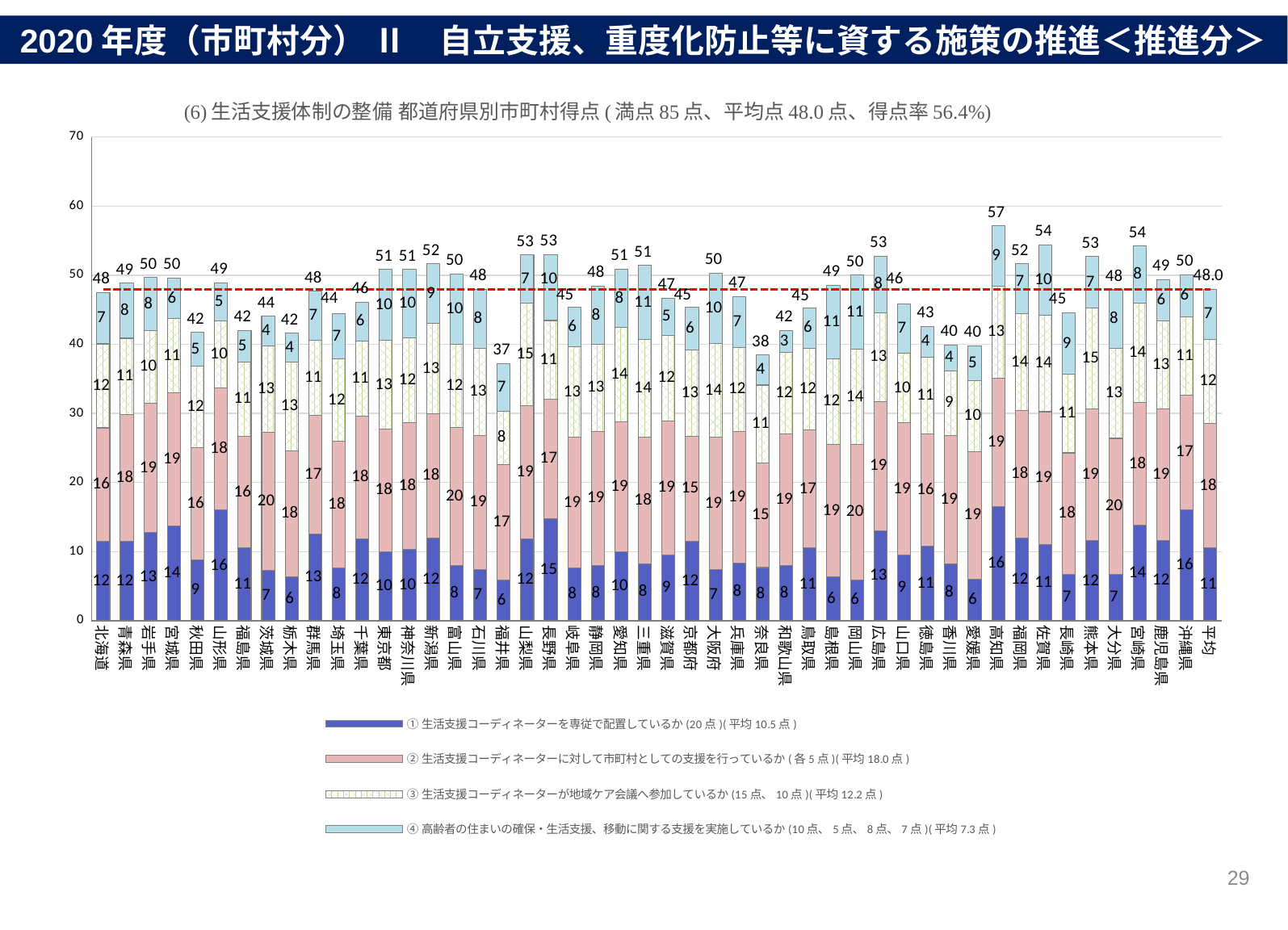

2020年度（市町村分） Ⅱ　自立支援、重度化防止等に資する施策の推進＜推進分＞

### Chart

| Category | ①生活支援コーディネーターを専従で配置しているか(20点)(平均10.5点) | ②生活支援コーディネーターに対して市町村としての支援を行っているか(各5点)(平均18.0点) | ③生活支援コーディネーターが地域ケア会議へ参加しているか(15点、10点)(平均12.2点) | ④高齢者の住まいの確保・生活支援、移動に関する支援を実施しているか(10点、5点、8点、7点)(平均7.3点) | 合計 | 平均 |
|---|---|---|---|---|---|---|
| 北海道 | 11.508379888268156 | 16.39664804469274 | 12.150837988826815 | 7.4692737430167595 | 47.52513966480447 | 47.98047099368179 |
| 青森県 | 11.5 | 18.375 | 11.0 | 7.95 | 48.825 | 47.98047099368179 |
| 岩手県 | 12.727272727272727 | 18.78787878787879 | 10.454545454545455 | 7.696969696969697 | 49.666666666666664 | 47.98047099368179 |
| 宮城県 | 13.714285714285714 | 19.285714285714285 | 10.714285714285714 | 5.857142857142857 | 49.57142857142857 | 47.98047099368179 |
| 秋田県 | 8.8 | 16.2 | 11.8 | 4.92 | 41.72 | 47.98047099368179 |
| 山形県 | 16.0 | 17.714285714285715 | 9.714285714285714 | 5.428571428571429 | 48.85714285714286 | 47.98047099368179 |
| 福島県 | 10.508474576271187 | 16.1864406779661 | 10.76271186440678 | 4.52542372881356 | 41.983050847457626 | 47.98047099368179 |
| 茨城県 | 7.2727272727272725 | 20.0 | 12.5 | 4.295454545454546 | 44.06818181818182 | 47.98047099368179 |
| 栃木県 | 6.4 | 18.2 | 12.8 | 4.2 | 41.60000000000001 | 47.98047099368179 |
| 群馬県 | 12.571428571428571 | 17.142857142857142 | 10.857142857142858 | 7.114285714285714 | 47.68571428571428 | 47.98047099368179 |
| 埼玉県 | 7.619047619047619 | 18.333333333333332 | 11.904761904761905 | 6.5396825396825395 | 44.39682539682539 | 47.98047099368179 |
| 千葉県 | 11.851851851851851 | 17.77777777777778 | 10.833333333333334 | 5.62962962962963 | 46.092592592592595 | 47.98047099368179 |
| 東京都 | 10.0 | 17.741935483870968 | 12.82258064516129 | 10.274193548387096 | 50.83870967741935 | 47.98047099368179 |
| 神奈川県 | 10.303030303030303 | 18.333333333333332 | 12.272727272727273 | 9.909090909090908 | 50.81818181818181 | 47.98047099368179 |
| 新潟県 | 12.0 | 18.0 | 13.0 | 8.633333333333333 | 51.63333333333333 | 47.98047099368179 |
| 富山県 | 8.0 | 20.0 | 12.0 | 10.2 | 50.2 | 47.98047099368179 |
| 石川県 | 7.368421052631579 | 19.473684210526315 | 12.631578947368421 | 8.473684210526315 | 47.94736842105263 | 47.98047099368179 |
| 福井県 | 5.882352941176471 | 16.764705882352942 | 7.647058823529412 | 6.9411764705882355 | 37.23529411764706 | 47.98047099368179 |
| 山梨県 | 11.851851851851851 | 19.25925925925926 | 14.814814814814815 | 7.0 | 52.925925925925924 | 47.98047099368179 |
| 長野県 | 14.805194805194805 | 17.207792207792206 | 11.428571428571429 | 9.571428571428571 | 53.01298701298701 | 47.98047099368179 |
| 岐阜県 | 7.619047619047619 | 18.928571428571427 | 13.095238095238095 | 5.738095238095238 | 45.38095238095238 | 47.98047099368179 |
| 静岡県 | 8.0 | 19.428571428571427 | 12.571428571428571 | 8.4 | 48.4 | 47.98047099368179 |
| 愛知県 | 10.0 | 18.796296296296298 | 13.61111111111111 | 8.481481481481481 | 50.888888888888886 | 47.98047099368179 |
| 三重県 | 8.275862068965518 | 18.275862068965516 | 14.137931034482758 | 10.724137931034482 | 51.41379310344828 | 47.98047099368179 |
| 滋賀県 | 9.473684210526315 | 19.473684210526315 | 12.368421052631579 | 5.368421052631579 | 46.68421052631578 | 47.98047099368179 |
| 京都府 | 11.538461538461538 | 15.192307692307692 | 12.5 | 6.115384615384615 | 45.34615384615384 | 47.98047099368179 |
| 大阪府 | 7.441860465116279 | 19.069767441860463 | 13.604651162790697 | 10.162790697674419 | 50.279069767441854 | 47.98047099368179 |
| 兵庫県 | 8.292682926829269 | 19.146341463414632 | 12.073170731707316 | 7.390243902439025 | 46.90243902439024 | 47.98047099368179 |
| 奈良県 | 7.6923076923076925 | 15.128205128205128 | 11.282051282051283 | 4.358974358974359 | 38.46153846153846 | 47.98047099368179 |
| 和歌山県 | 8.0 | 19.0 | 11.833333333333334 | 3.2 | 42.03333333333334 | 47.98047099368179 |
| 鳥取県 | 10.526315789473685 | 17.105263157894736 | 11.842105263157896 | 5.7368421052631575 | 45.21052631578947 | 47.98047099368179 |
| 島根県 | 6.315789473684211 | 19.210526315789473 | 12.368421052631579 | 10.631578947368421 | 48.526315789473685 | 47.98047099368179 |
| 岡山県 | 5.925925925925926 | 19.62962962962963 | 13.703703703703704 | 10.777777777777779 | 50.03703703703704 | 47.98047099368179 |
| 広島県 | 13.043478260869565 | 18.695652173913043 | 12.826086956521738 | 8.173913043478262 | 52.73913043478261 | 47.98047099368179 |
| 山口県 | 9.473684210526315 | 19.210526315789473 | 10.0 | 7.157894736842105 | 45.84210526315789 | 47.98047099368179 |
| 徳島県 | 10.833333333333334 | 16.25 | 11.041666666666666 | 4.458333333333333 | 42.583333333333336 | 47.98047099368179 |
| 香川県 | 8.235294117647058 | 18.529411764705884 | 9.411764705882353 | 3.7058823529411766 | 39.88235294117647 | 47.98047099368179 |
| 愛媛県 | 6.0 | 18.5 | 10.25 | 5.05 | 39.8 | 47.98047099368179 |
| 高知県 | 16.470588235294116 | 18.676470588235293 | 13.235294117647058 | 8.764705882352942 | 57.147058823529406 | 47.98047099368179 |
| 福岡県 | 12.0 | 18.416666666666668 | 14.0 | 7.25 | 51.66666666666667 | 47.98047099368179 |
| 佐賀県 | 11.0 | 19.25 | 14.0 | 10.15 | 54.4 | 47.98047099368179 |
| 長崎県 | 6.666666666666667 | 17.61904761904762 | 11.428571428571429 | 8.80952380952381 | 44.523809523809526 | 47.98047099368179 |
| 熊本県 | 11.555555555555555 | 19.11111111111111 | 14.555555555555555 | 7.488888888888889 | 52.71111111111111 | 47.98047099368179 |
| 大分県 | 6.666666666666667 | 19.72222222222222 | 13.055555555555555 | 8.444444444444445 | 47.888888888888886 | 47.98047099368179 |
| 宮崎県 | 13.846153846153847 | 17.692307692307693 | 14.423076923076923 | 8.26923076923077 | 54.23076923076924 | 47.98047099368179 |
| 鹿児島県 | 11.627906976744185 | 19.069767441860463 | 12.674418604651162 | 6.0 | 49.372093023255815 | 47.98047099368179 |
| 沖縄県 | 16.097560975609756 | 16.585365853658537 | 11.341463414634147 | 6.073170731707317 | 50.09756097560976 | 47.98047099368179 |
| 平均 | 10.534175761056863 | 18.00689259046525 | 12.182653647329122 | 7.2567489948305575 | 47.98047099368179 | 47.98047099368179 |
29